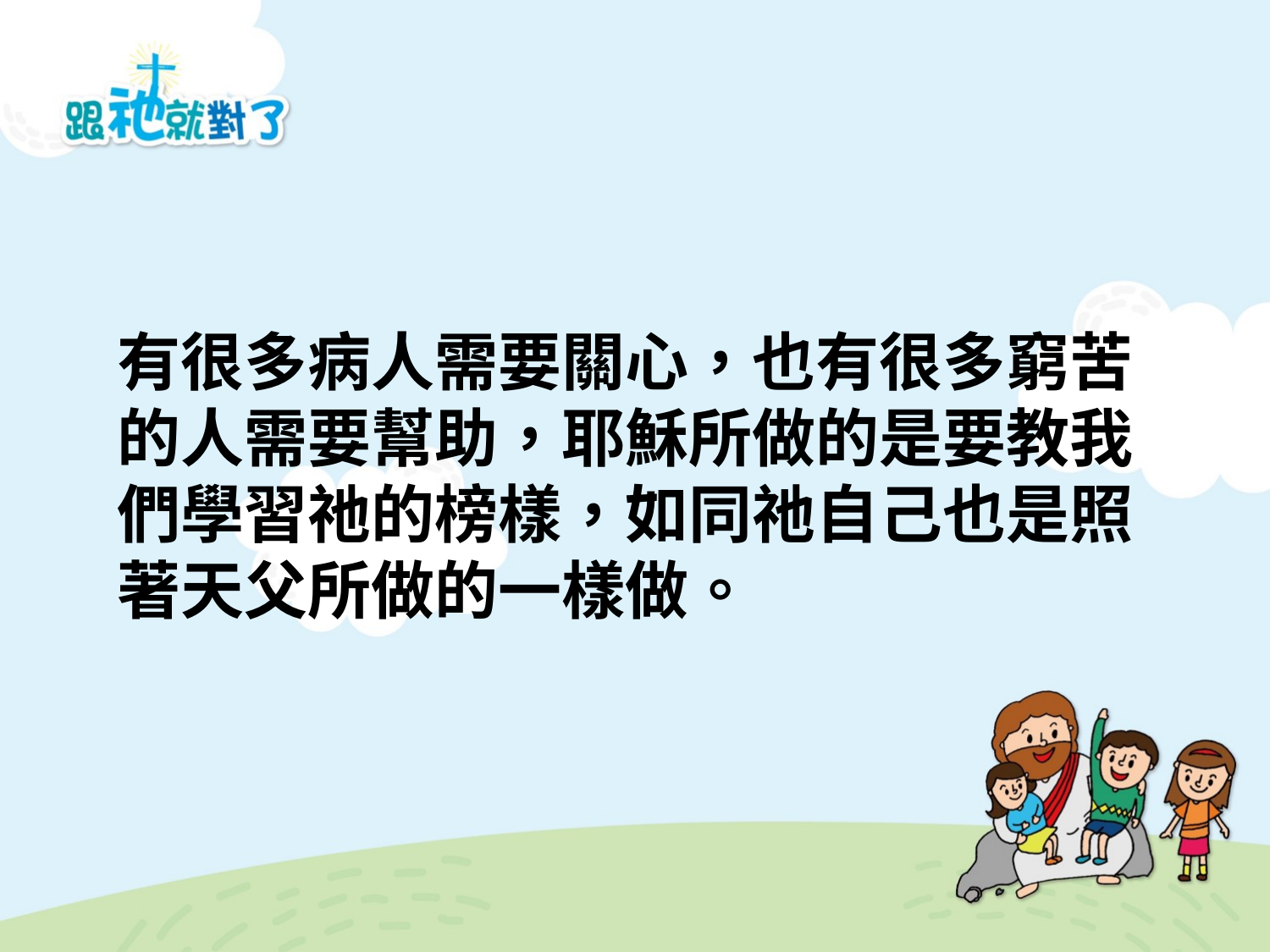

有很多病人需要關心，也有很多窮苦的人需要幫助，耶穌所做的是要教我們學習祂的榜樣，如同祂自己也是照著天父所做的一樣做。